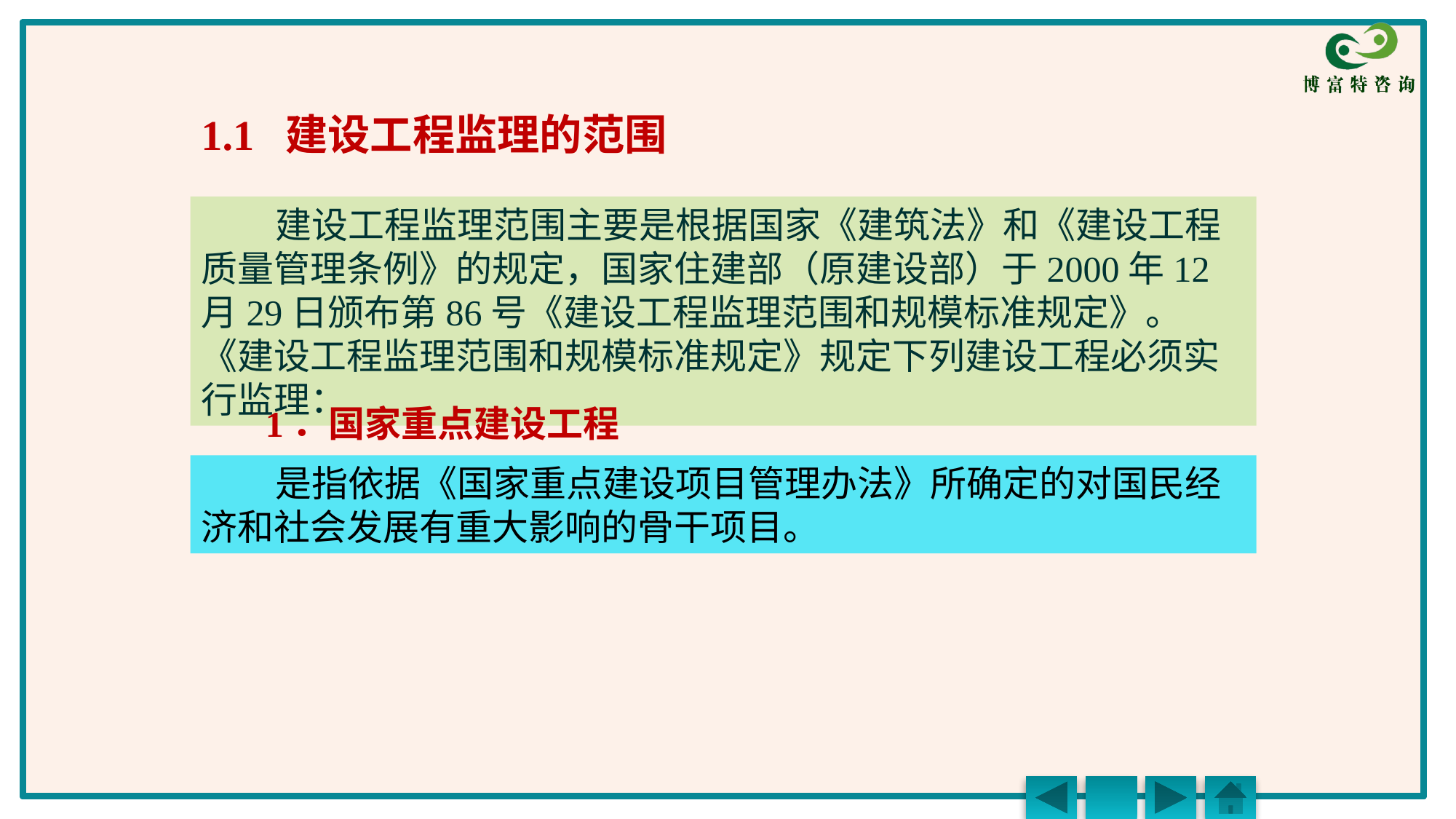

1.1  建设工程监理的范围
        建设工程监理范围主要是根据国家《建筑法》和《建设工程质量管理条例》的规定，国家住建部（原建设部）于2000年12月29日颁布第86号《建设工程监理范围和规模标准规定》。《建设工程监理范围和规模标准规定》规定下列建设工程必须实行监理：
        1．国家重点建设工程
        是指依据《国家重点建设项目管理办法》所确定的对国民经济和社会发展有重大影响的骨干项目。